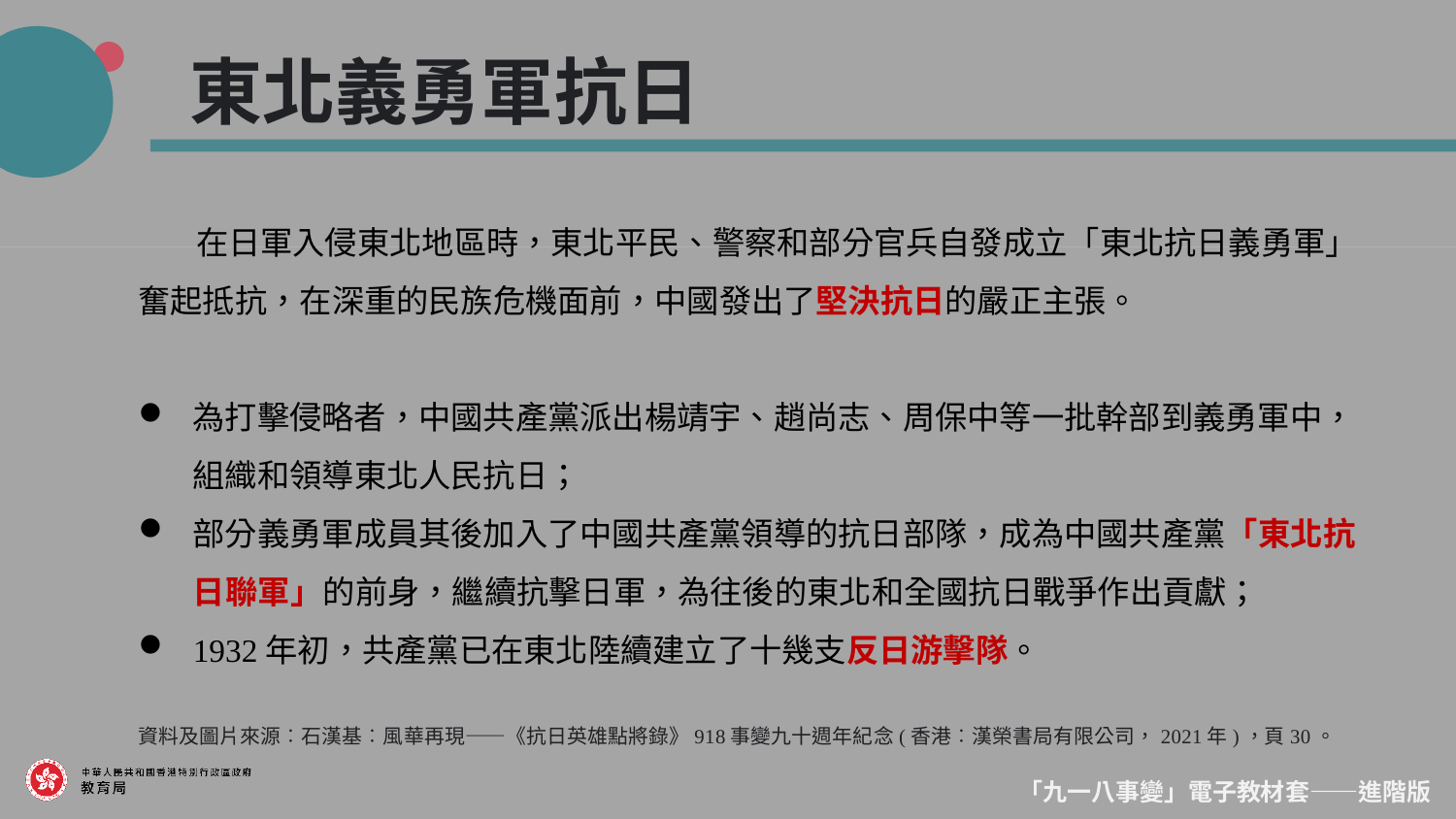

東北義勇軍抗日

在日軍入侵東北地區時，東北平民、警察和部分官兵自發成立「東北抗日義勇軍」奮起抵抗，在深重的民族危機面前，中國發出了堅決抗日的嚴正主張。

為打擊侵略者，中國共產黨派出楊靖宇、趙尚志、周保中等一批幹部到義勇軍中，組織和領導東北人民抗日；
部分義勇軍成員其後加入了中國共產黨領導的抗日部隊，成為中國共產黨「東北抗日聯軍」的前身，繼續抗擊日軍，為往後的東北和全國抗日戰爭作出貢獻；
1932年初，共產黨已在東北陸續建立了十幾支反日游擊隊。

資料及圖片來源︰石漢基︰風華再現——《抗日英雄點將錄》918事變九十週年紀念(香港︰漢榮書局有限公司，2021年)，頁30。